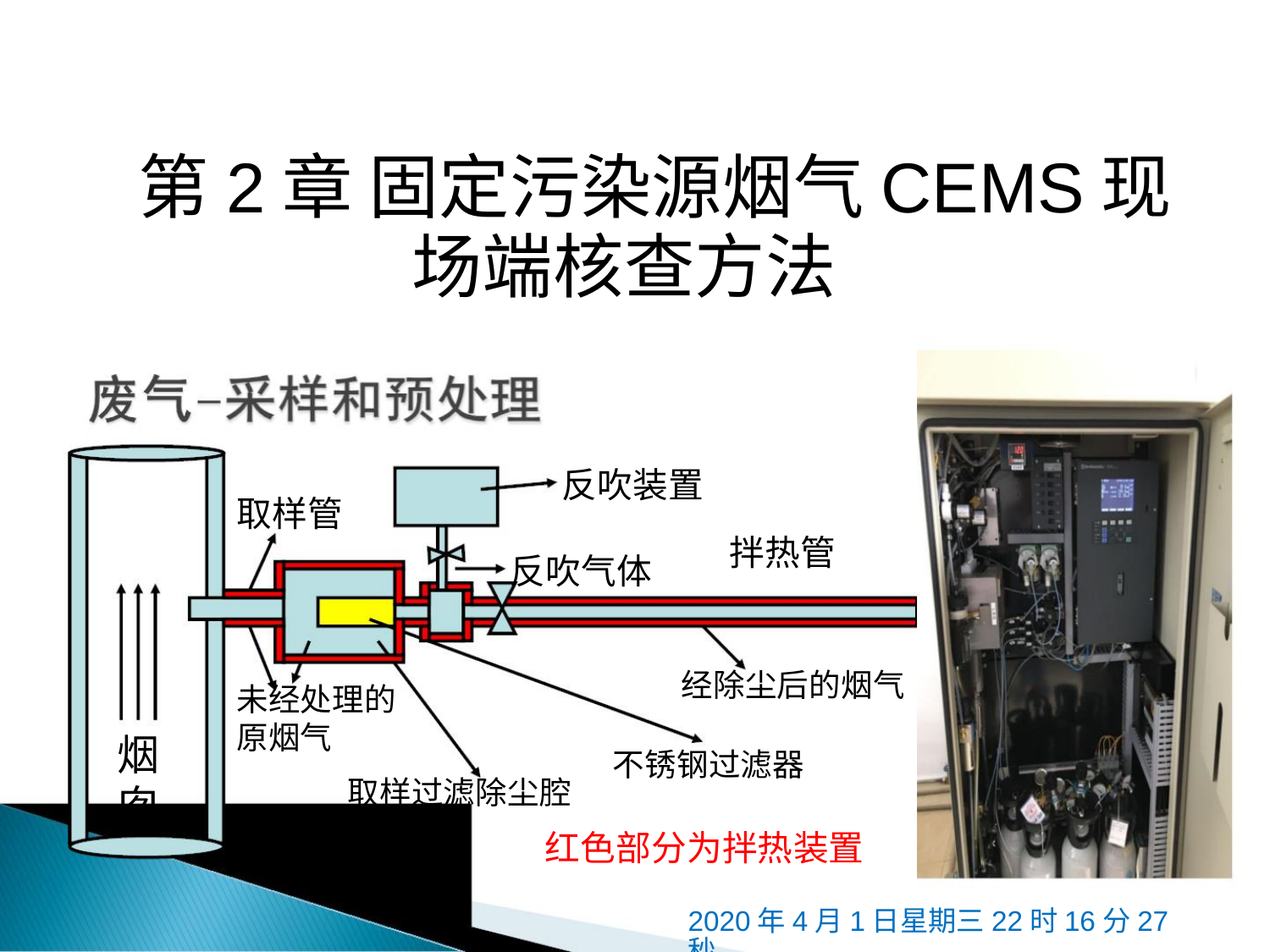

第2章 固定污染源烟气CEMS现
场端核查方法
反吹装置
取样管
拌热管
反吹气体
经除尘后的烟气
未经处理的
原烟气
烟
囱
不锈钢过滤器
取样过滤除尘腔
烟囱壁
红色部分为拌热装置
2020年4月1日星期三22时16分27秒